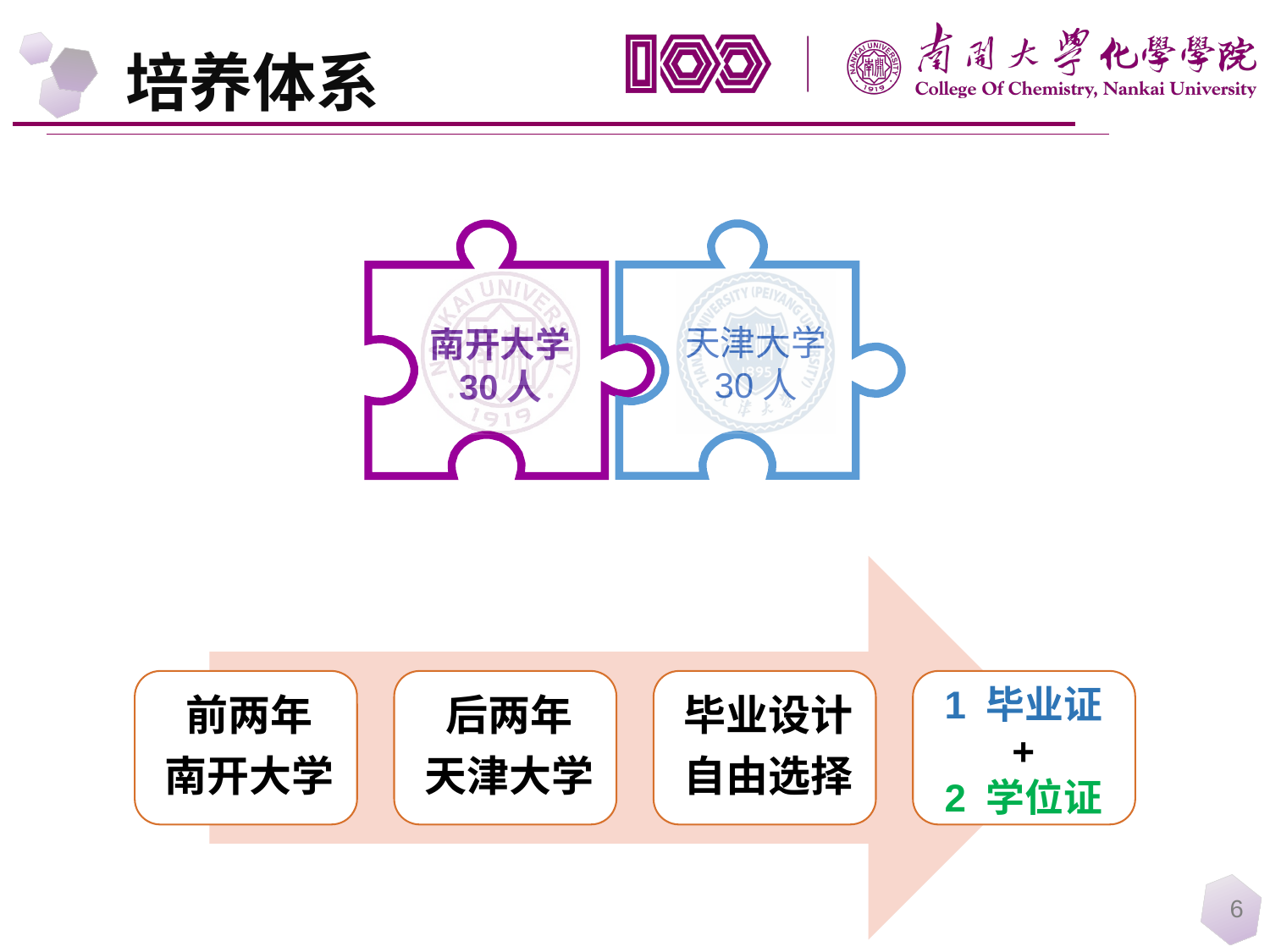

培养体系

天津大学
30人
南开大学
30人
前两年
南开大学
后两年
天津大学
毕业设计
自由选择

1 毕业证
+
2 学位证
6